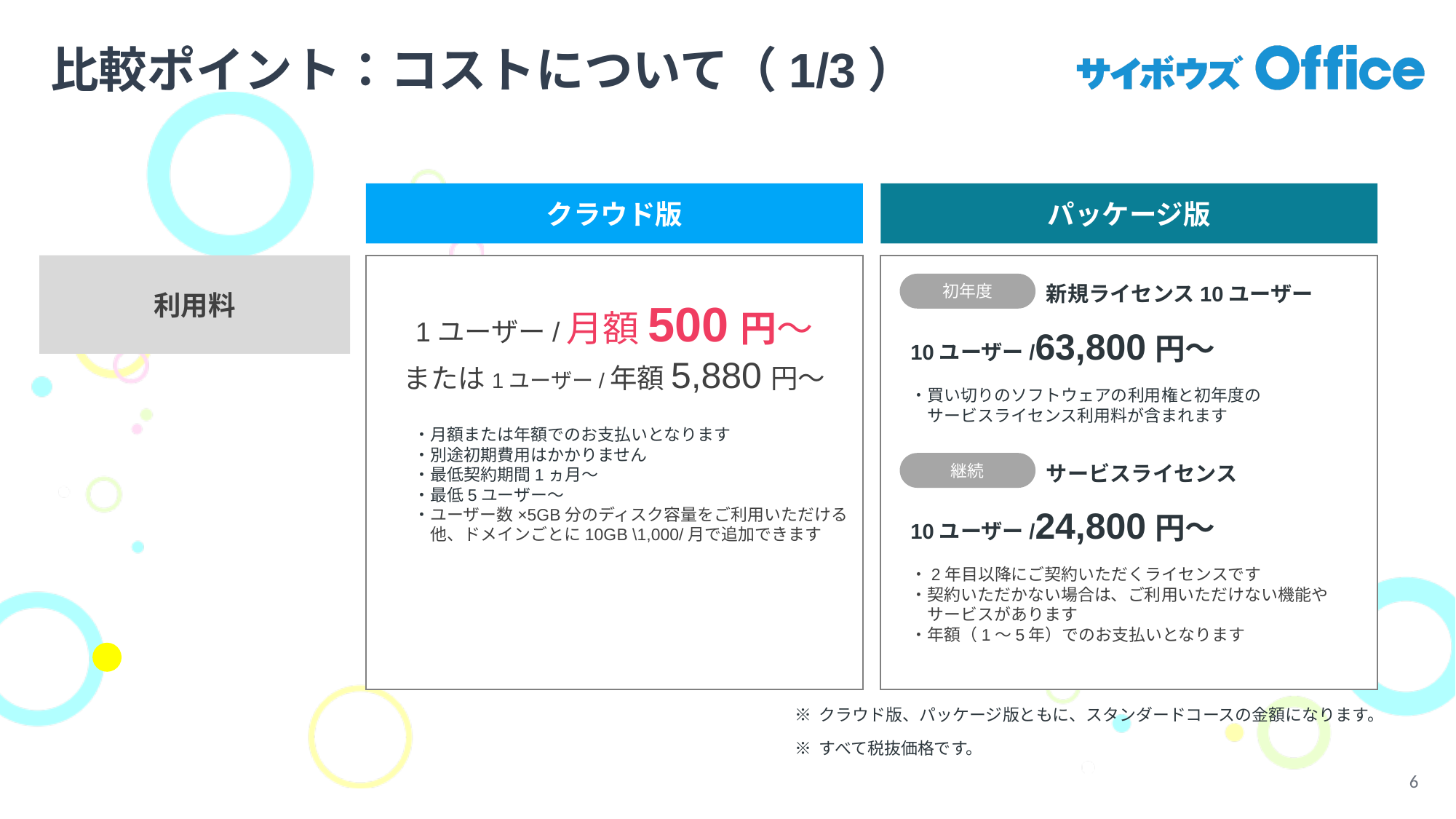

# 比較ポイント：コストについて（1/3）
クラウド版
パッケージ版

1ユーザー/月額500円〜
または1ユーザー/年額5,880円〜
利用料
初年度
新規ライセンス10ユーザー
10ユーザー/63,800円〜
・買い切りのソフトウェアの利用権と初年度の
　サービスライセンス利用料が含まれます
・月額または年額でのお支払いとなります
・別途初期費用はかかりません
・最低契約期間1ヵ月〜
・最低5ユーザー〜
・ユーザー数×5GB分のディスク容量をご利用いただける
　他、ドメインごとに10GB \1,000/月で追加できます

継続
サービスライセンス
10ユーザー/24,800円〜
・2年目以降にご契約いただくライセンスです
・契約いただかない場合は、ご利用いただけない機能や
　サービスがあります
・年額（1〜5年）でのお支払いとなります
※ クラウド版、パッケージ版ともに、スタンダードコースの金額になります。
※ すべて税抜価格です。
6